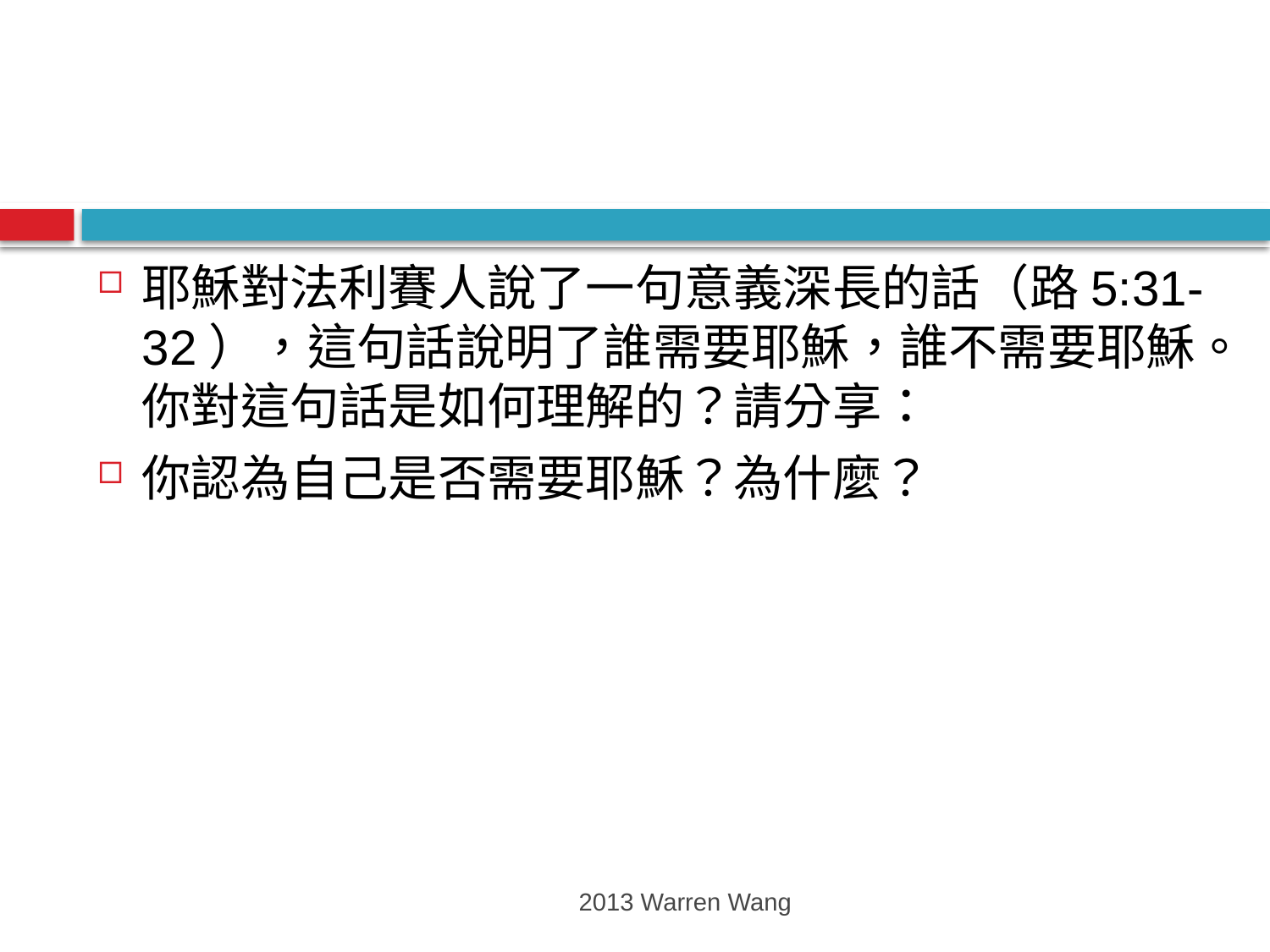

#
耶穌對法利賽人說了一句意義深長的話（路5:31-32），這句話說明了誰需要耶穌，誰不需要耶穌。你對這句話是如何理解的？請分享：
你認為自己是否需要耶穌？為什麼？

2013 Warren Wang